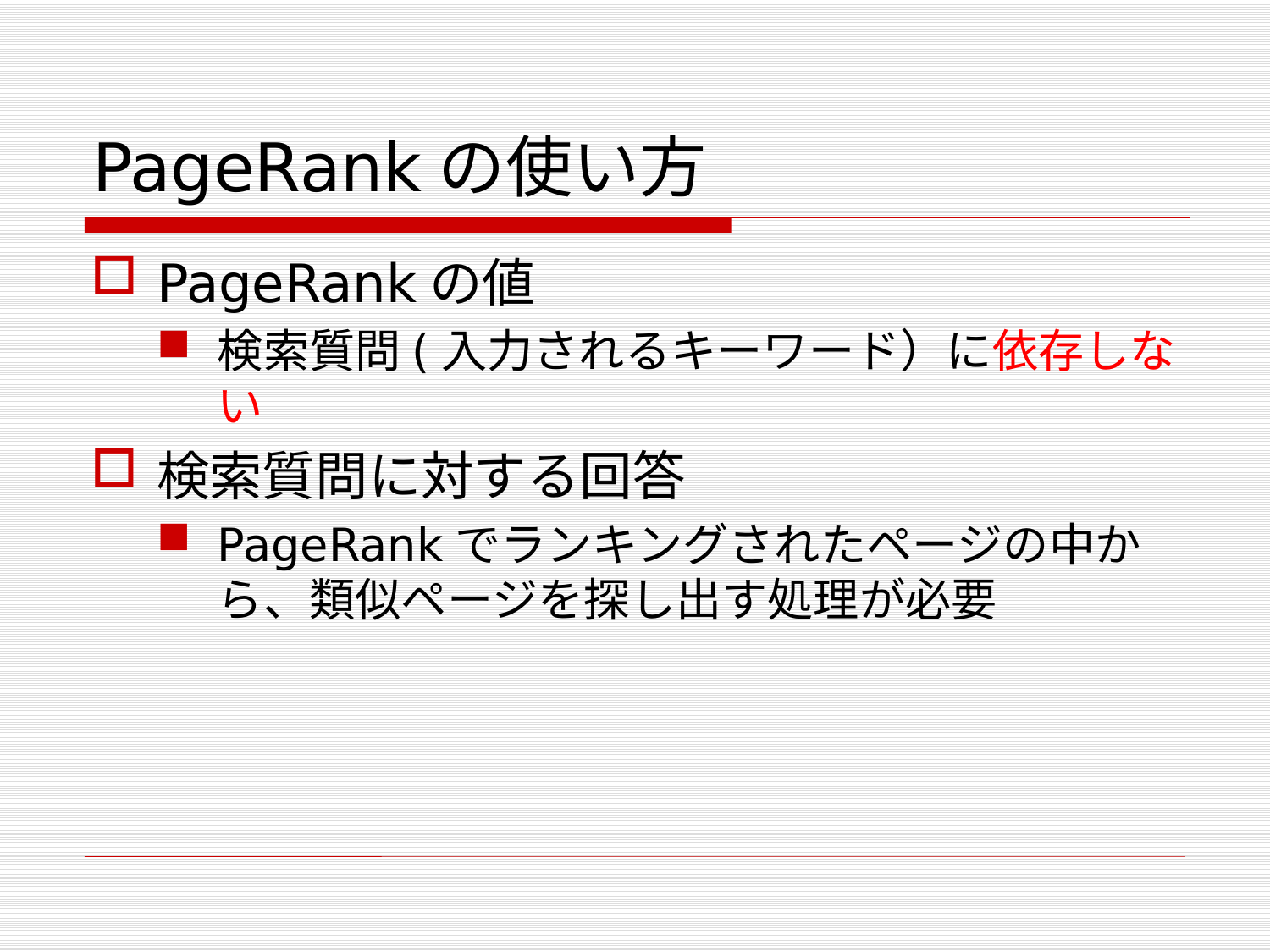

# PageRankの使い方
PageRankの値
検索質問(入力されるキーワード）に依存しない
検索質問に対する回答
PageRankでランキングされたページの中から、類似ページを探し出す処理が必要